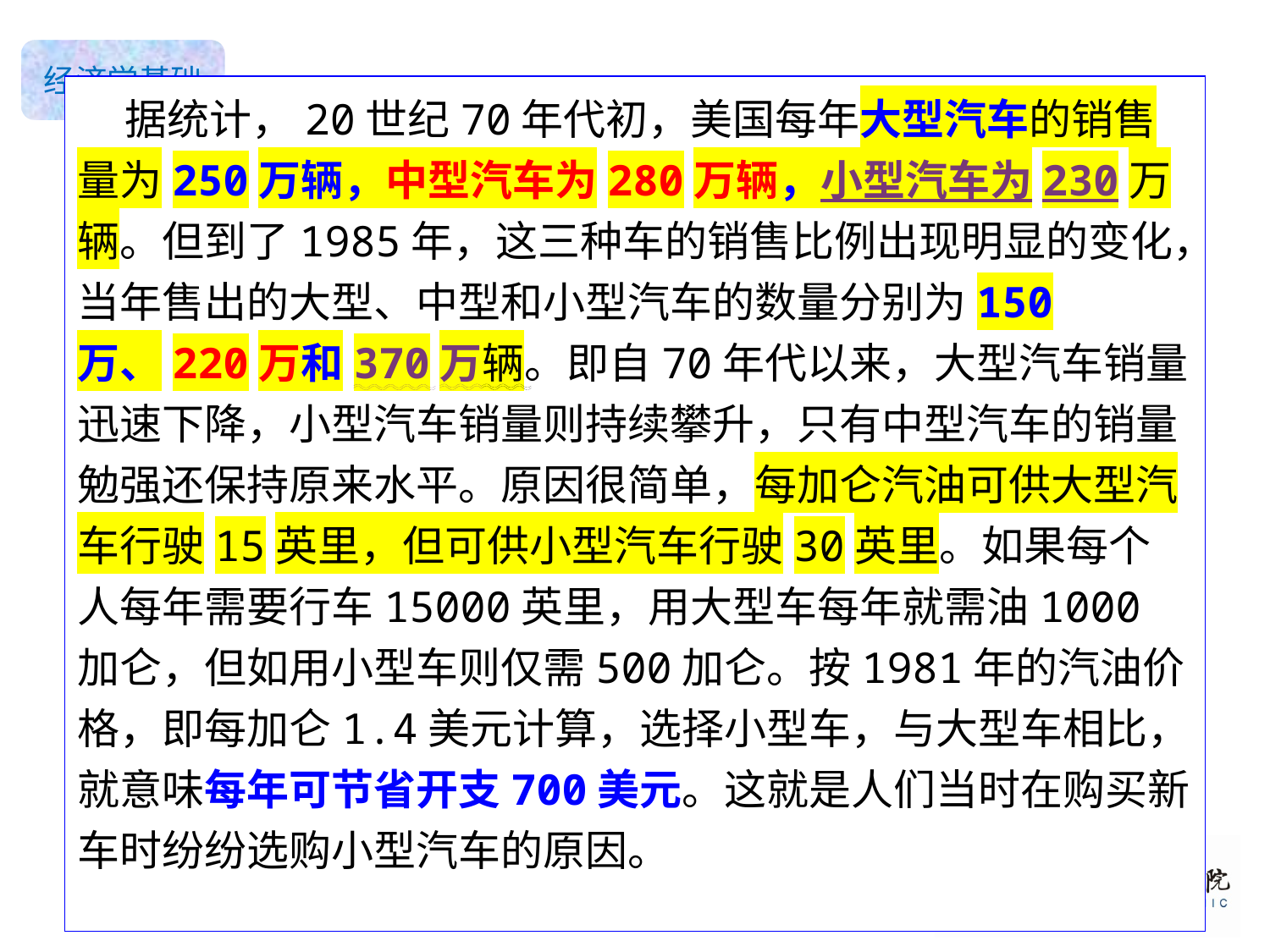

据统计，20世纪70年代初，美国每年大型汽车的销售量为250万辆，中型汽车为280万辆，小型汽车为230万辆。但到了1985年，这三种车的销售比例出现明显的变化，当年售出的大型、中型和小型汽车的数量分别为150万、220万和370万辆。即自70年代以来，大型汽车销量迅速下降，小型汽车销量则持续攀升，只有中型汽车的销量勉强还保持原来水平。原因很简单，每加仑汽油可供大型汽车行驶15英里，但可供小型汽车行驶30英里。如果每个人每年需要行车15000英里，用大型车每年就需油1000加仑，但如用小型车则仅需500加仑。按1981年的汽油价格，即每加仑1.4美元计算，选择小型车，与大型车相比，就意味每年可节省开支700美元。这就是人们当时在购买新车时纷纷选购小型汽车的原因。